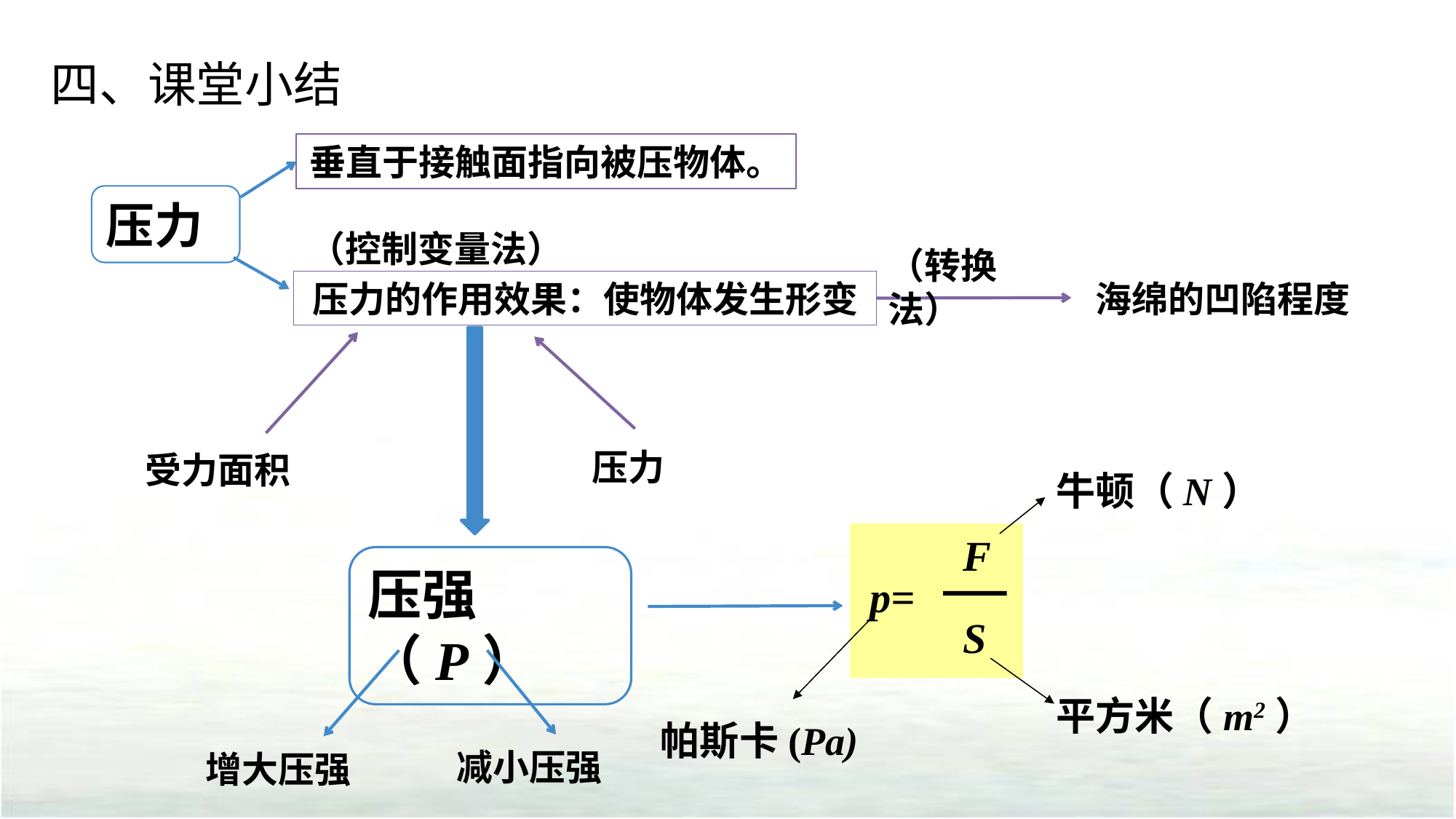

四、课堂小结
垂直于接触面指向被压物体。
压力
（控制变量法）
（转换法）
压力的作用效果：使物体发生形变
海绵的凹陷程度

压力
受力面积
牛顿（N）

F
p=

S
压强（P）

平方米（m2）
帕斯卡(Pa)
减小压强
增大压强